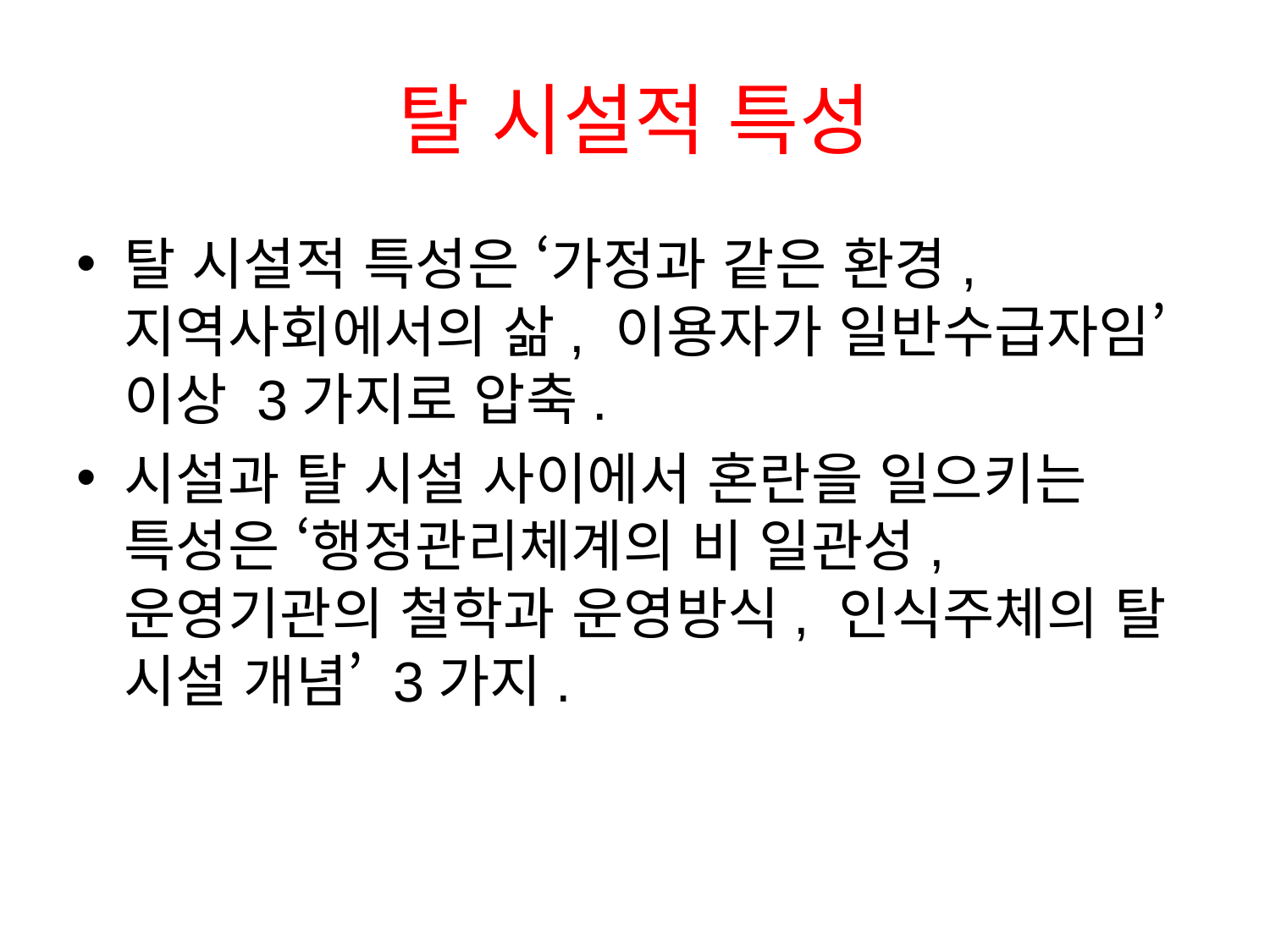

# 탈 시설적 특성
탈 시설적 특성은 ‘가정과 같은 환경, 지역사회에서의 삶, 이용자가 일반수급자임’ 이상 3가지로 압축.
시설과 탈 시설 사이에서 혼란을 일으키는 특성은 ‘행정관리체계의 비 일관성, 운영기관의 철학과 운영방식, 인식주체의 탈 시설 개념’ 3가지.